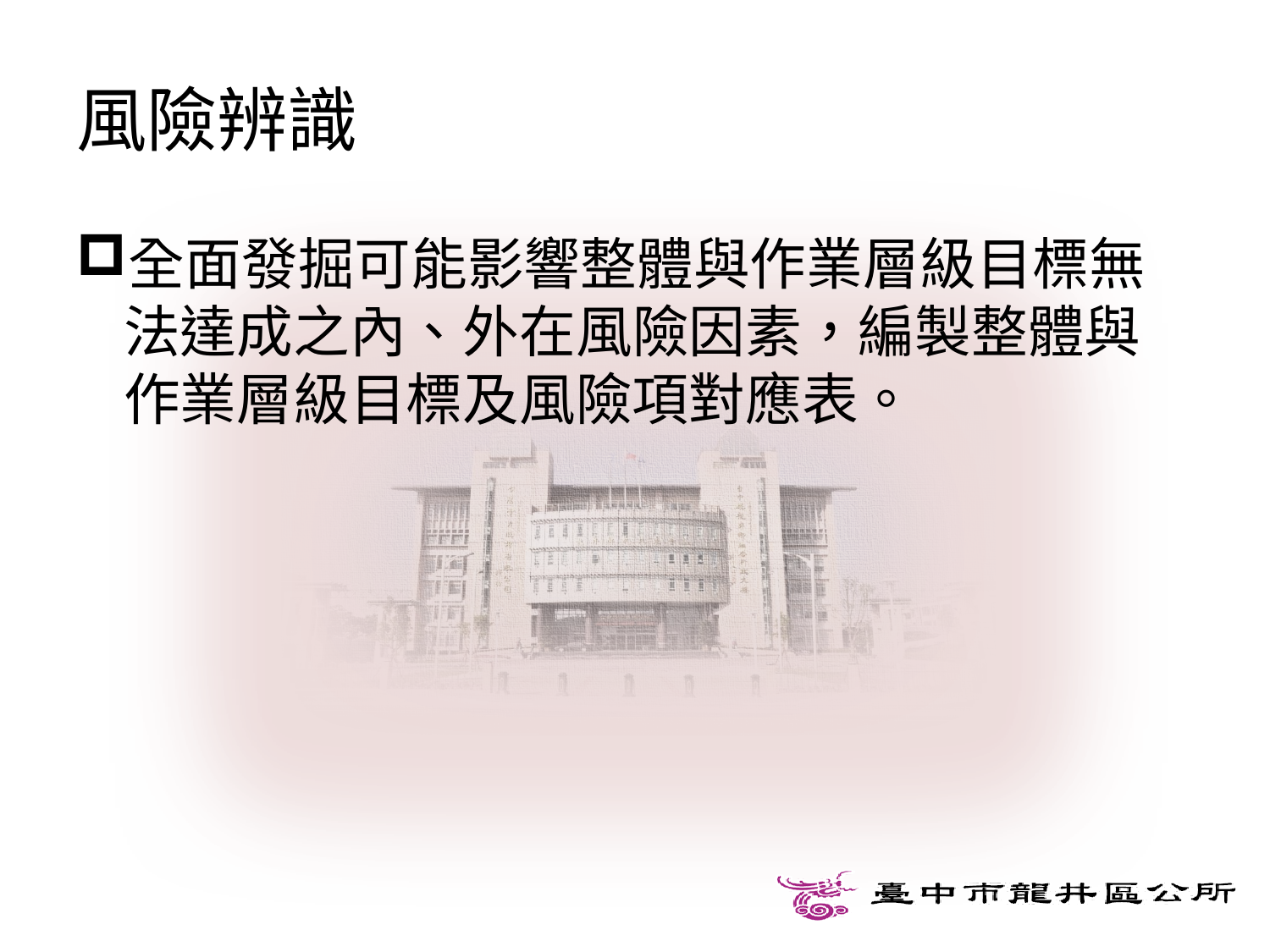

# 風險辨識
全面發掘可能影響整體與作業層級目標無法達成之內、外在風險因素，編製整體與作業層級目標及風險項對應表。